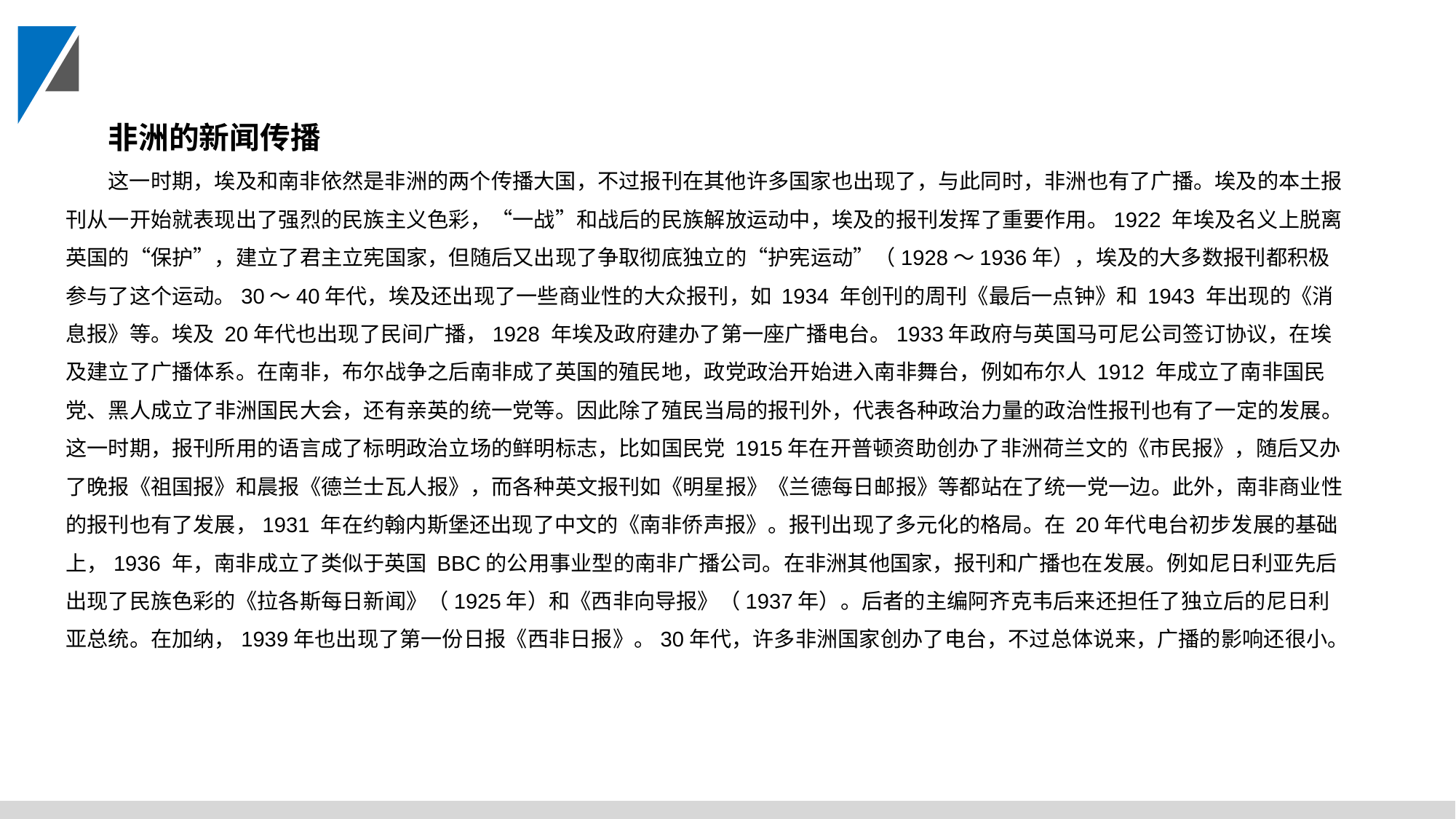

非洲的新闻传播
这一时期，埃及和南非依然是非洲的两个传播大国，不过报刊在其他许多国家也出现了，与此同时，非洲也有了广播。埃及的本土报刊从一开始就表现出了强烈的民族主义色彩，“一战”和战后的民族解放运动中，埃及的报刊发挥了重要作用。1922 年埃及名义上脱离英国的“保护”，建立了君主立宪国家，但随后又出现了争取彻底独立的“护宪运动”（1928～1936年），埃及的大多数报刊都积极参与了这个运动。30～40年代，埃及还出现了一些商业性的大众报刊，如 1934 年创刊的周刊《最后一点钟》和 1943 年出现的《消息报》等。埃及 20年代也出现了民间广播，1928 年埃及政府建办了第一座广播电台。1933年政府与英国马可尼公司签订协议，在埃及建立了广播体系。在南非，布尔战争之后南非成了英国的殖民地，政党政治开始进入南非舞台，例如布尔人 1912 年成立了南非国民党、黑人成立了非洲国民大会，还有亲英的统一党等。因此除了殖民当局的报刊外，代表各种政治力量的政治性报刊也有了一定的发展。这一时期，报刊所用的语言成了标明政治立场的鲜明标志，比如国民党 1915年在开普顿资助创办了非洲荷兰文的《市民报》，随后又办了晚报《祖国报》和晨报《德兰士瓦人报》，而各种英文报刊如《明星报》《兰德每日邮报》等都站在了统一党一边。此外，南非商业性的报刊也有了发展，1931 年在约翰内斯堡还出现了中文的《南非侨声报》。报刊出现了多元化的格局。在 20年代电台初步发展的基础上，1936 年，南非成立了类似于英国 BBC的公用事业型的南非广播公司。在非洲其他国家，报刊和广播也在发展。例如尼日利亚先后出现了民族色彩的《拉各斯每日新闻》（1925年）和《西非向导报》（1937年）。后者的主编阿齐克韦后来还担任了独立后的尼日利亚总统。在加纳，1939年也出现了第一份日报《西非日报》。30年代，许多非洲国家创办了电台，不过总体说来，广播的影响还很小。